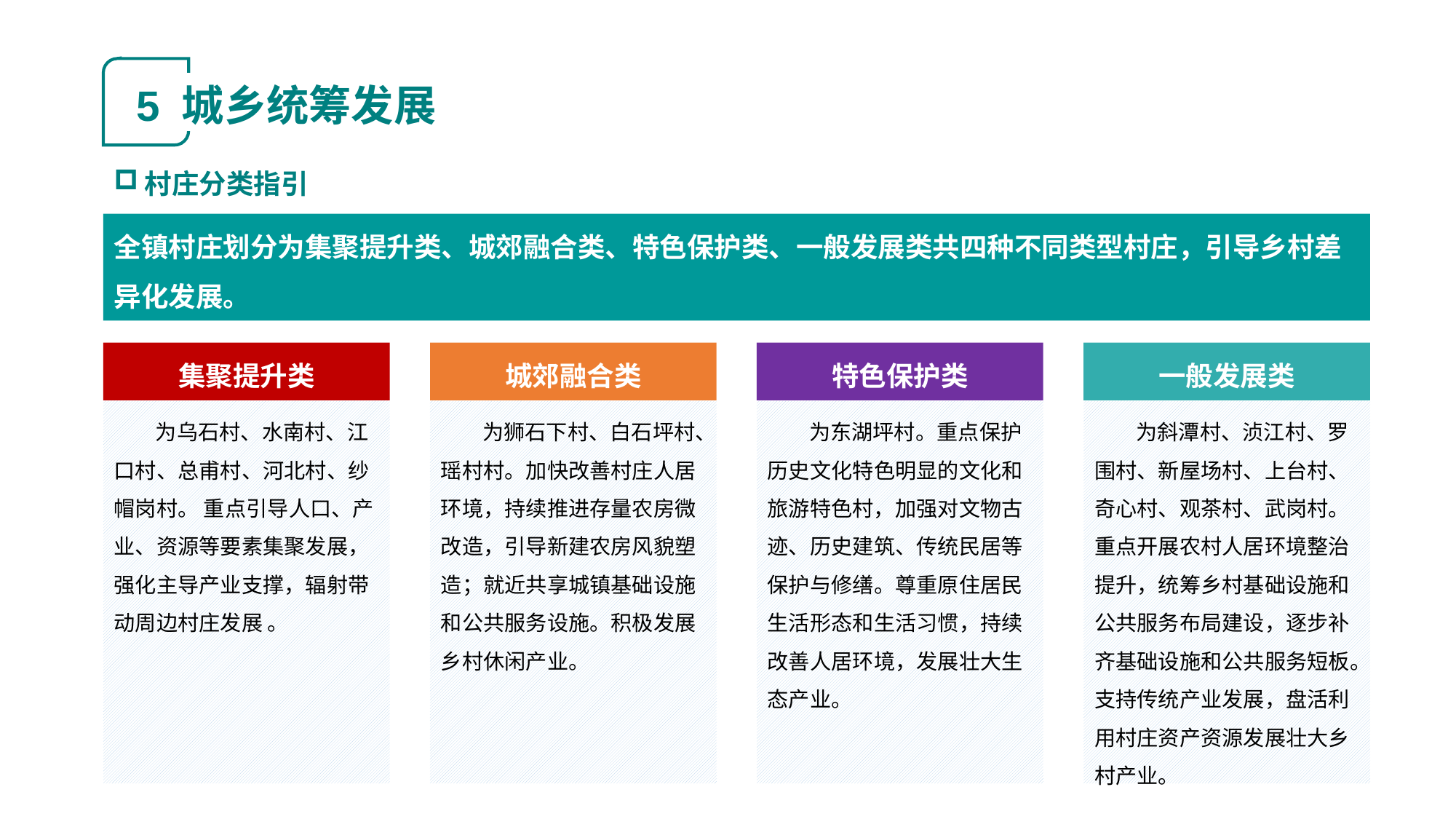

5 城乡统筹发展

村庄分类指引

全镇村庄划分为集聚提升类、城郊融合类、特色保护类、一般发展类共四种不同类型村庄，引导乡村差异化发展。
集聚提升类
城郊融合类
特色保护类
一般发展类
为乌石村、水南村、江口村、总甫村、河北村、纱帽岗村。 重点引导人口、产业、资源等要素集聚发展，强化主导产业支撑，辐射带动周边村庄发展 。
为狮石下村、白石坪村、瑶村村。加快改善村庄人居环境，持续推进存量农房微改造，引导新建农房风貌塑造；就近共享城镇基础设施和公共服务设施。积极发展乡村休闲产业。
为东湖坪村。重点保护历史文化特色明显的文化和旅游特色村，加强对文物古迹、历史建筑、传统民居等保护与修缮。尊重原住居民生活形态和生活习惯，持续改善人居环境，发展壮大生态产业。
为斜潭村、浈江村、罗围村、新屋场村、上台村、奇心村、观茶村、武岗村。重点开展农村人居环境整治提升，统筹乡村基础设施和公共服务布局建设，逐步补齐基础设施和公共服务短板。支持传统产业发展，盘活利用村庄资产资源发展壮大乡村产业。
10